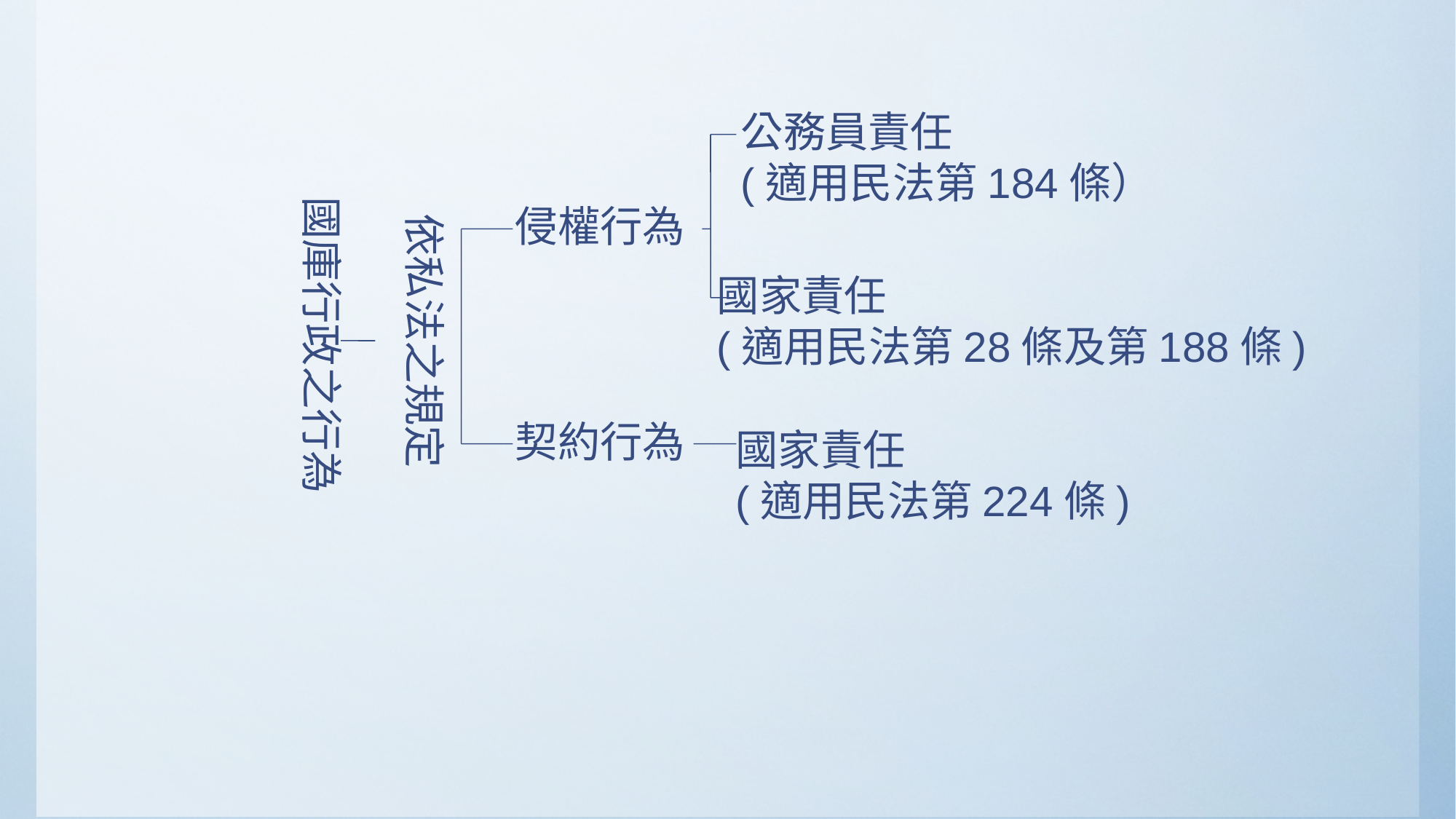

公務員責任
(適用民法第184條）

國庫行政之行為
侵權行為
依私法之規定

國家責任
(適用民法第28條及第188條)

契約行為
國家責任
(適用民法第224條)